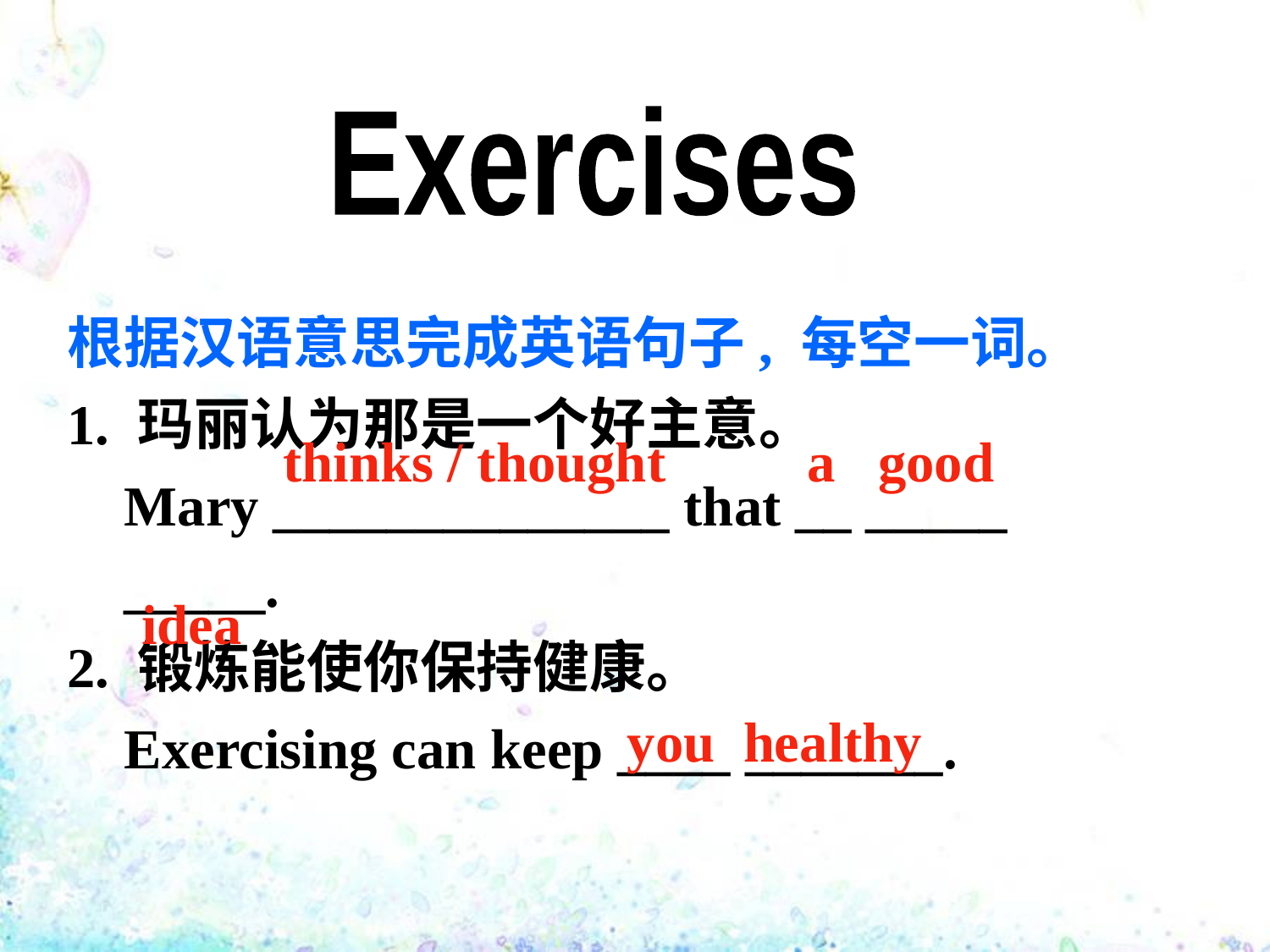

Exercises
根据汉语意思完成英语句子, 每空一词。
1. 玛丽认为那是一个好主意。
    Mary ______________ that __ _____
    _____.
2. 锻炼能使你保持健康。
    Exercising can keep ____ _______.
           thinks / thought          a   good
 idea
you  healthy